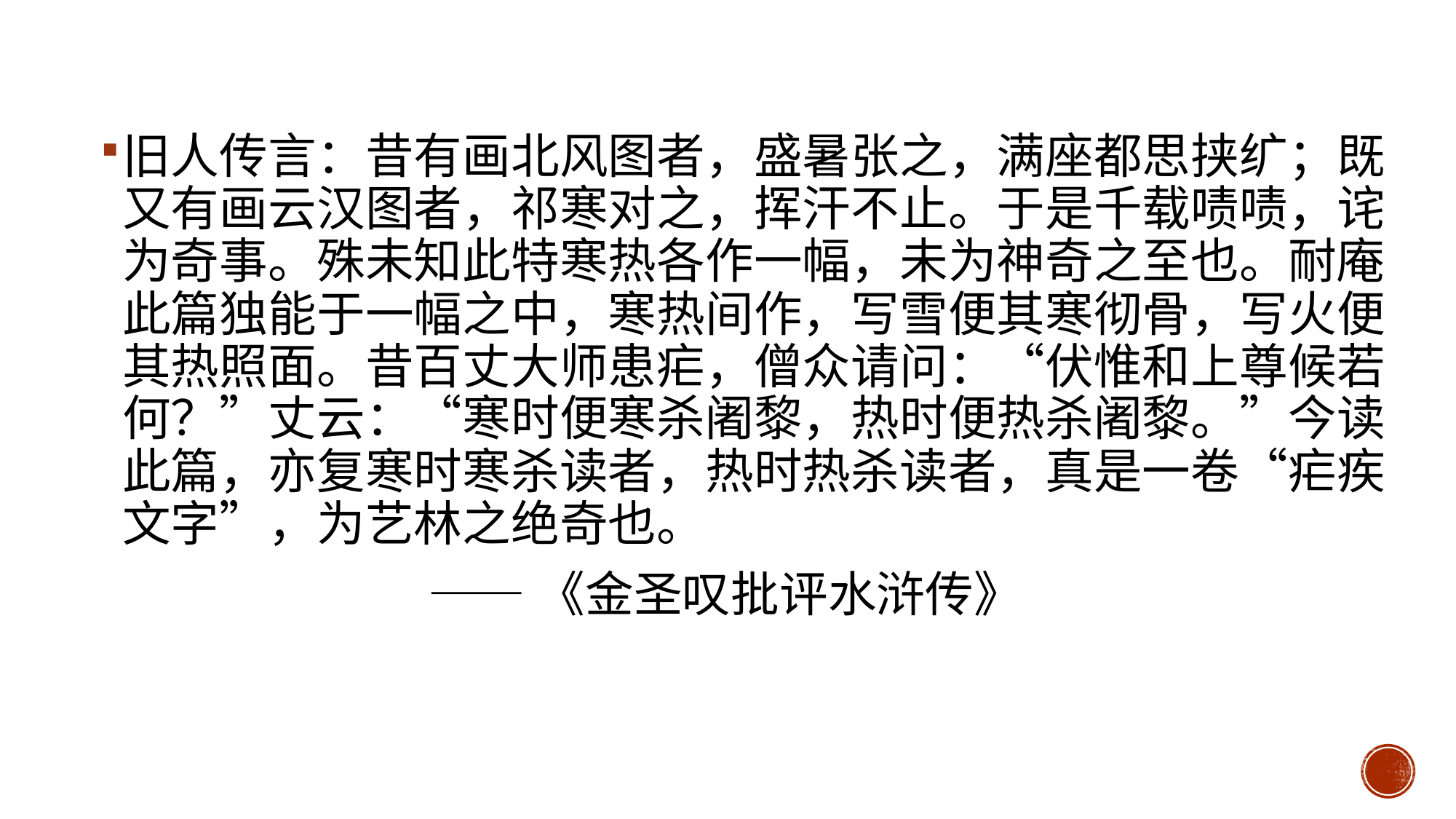

旧人传言：昔有画北风图者，盛暑张之，满座都思挟纩；既又有画云汉图者，祁寒对之，挥汗不止。于是千载啧啧，诧为奇事。殊未知此特寒热各作一幅，未为神奇之至也。耐庵此篇独能于一幅之中，寒热间作，写雪便其寒彻骨，写火便其热照面。昔百丈大师患疟，僧众请问：“伏惟和上尊候若何？”丈云：“寒时便寒杀阇黎，热时便热杀阇黎。”今读此篇，亦复寒时寒杀读者，热时热杀读者，真是一卷“疟疾文字”，为艺林之绝奇也。
                              ——《金圣叹批评水浒传》